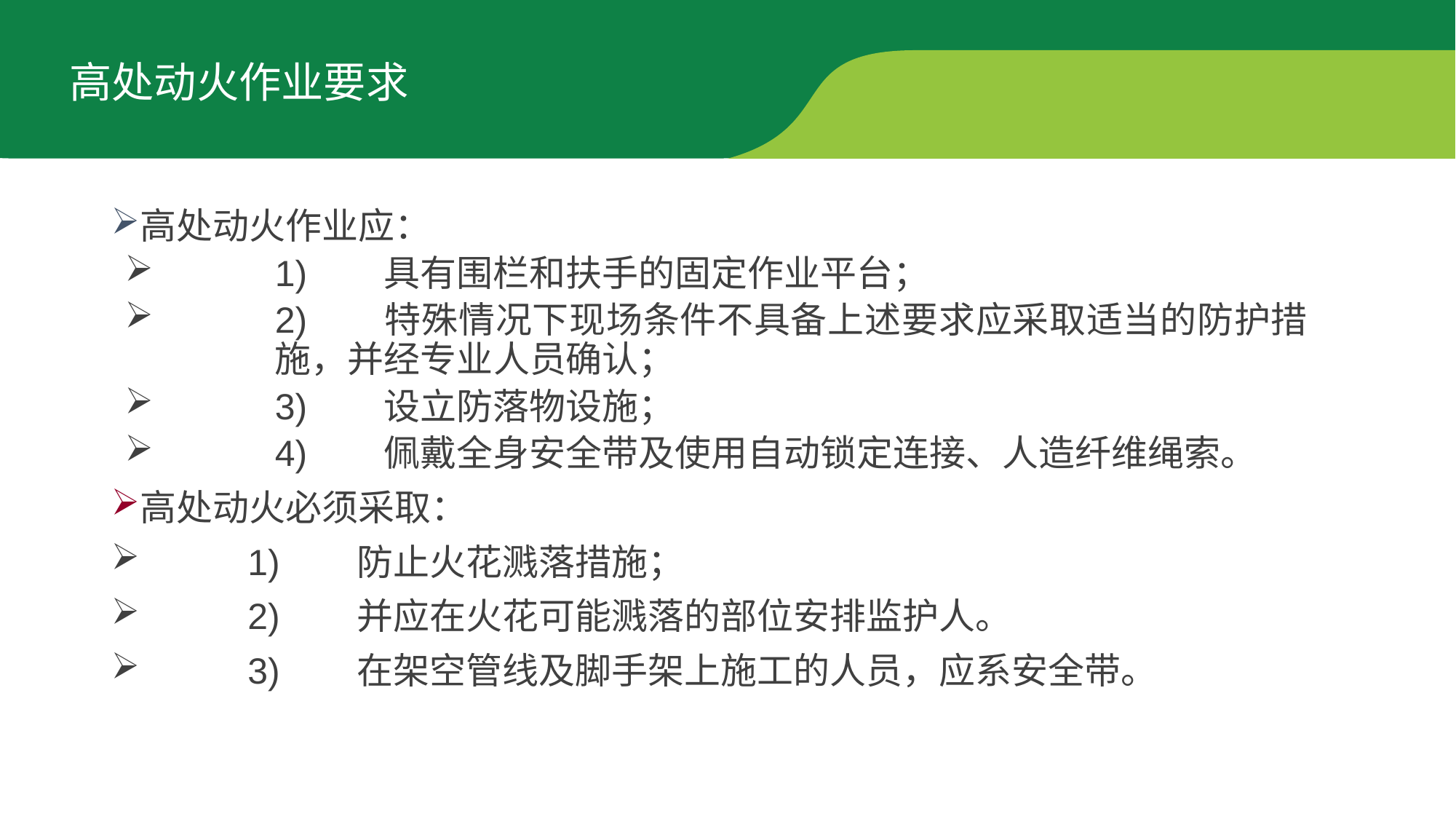

高处动火作业要求

高处动火作业应：
	1)	具有围栏和扶手的固定作业平台；
	2)	特殊情况下现场条件不具备上述要求应采取适当的防护措	施，并经专业人员确认；
	3)	设立防落物设施；
	4)	佩戴全身安全带及使用自动锁定连接、人造纤维绳索。
高处动火必须采取：
	1)	防止火花溅落措施；
	2)	并应在火花可能溅落的部位安排监护人。
	3)	在架空管线及脚手架上施工的人员，应系安全带。